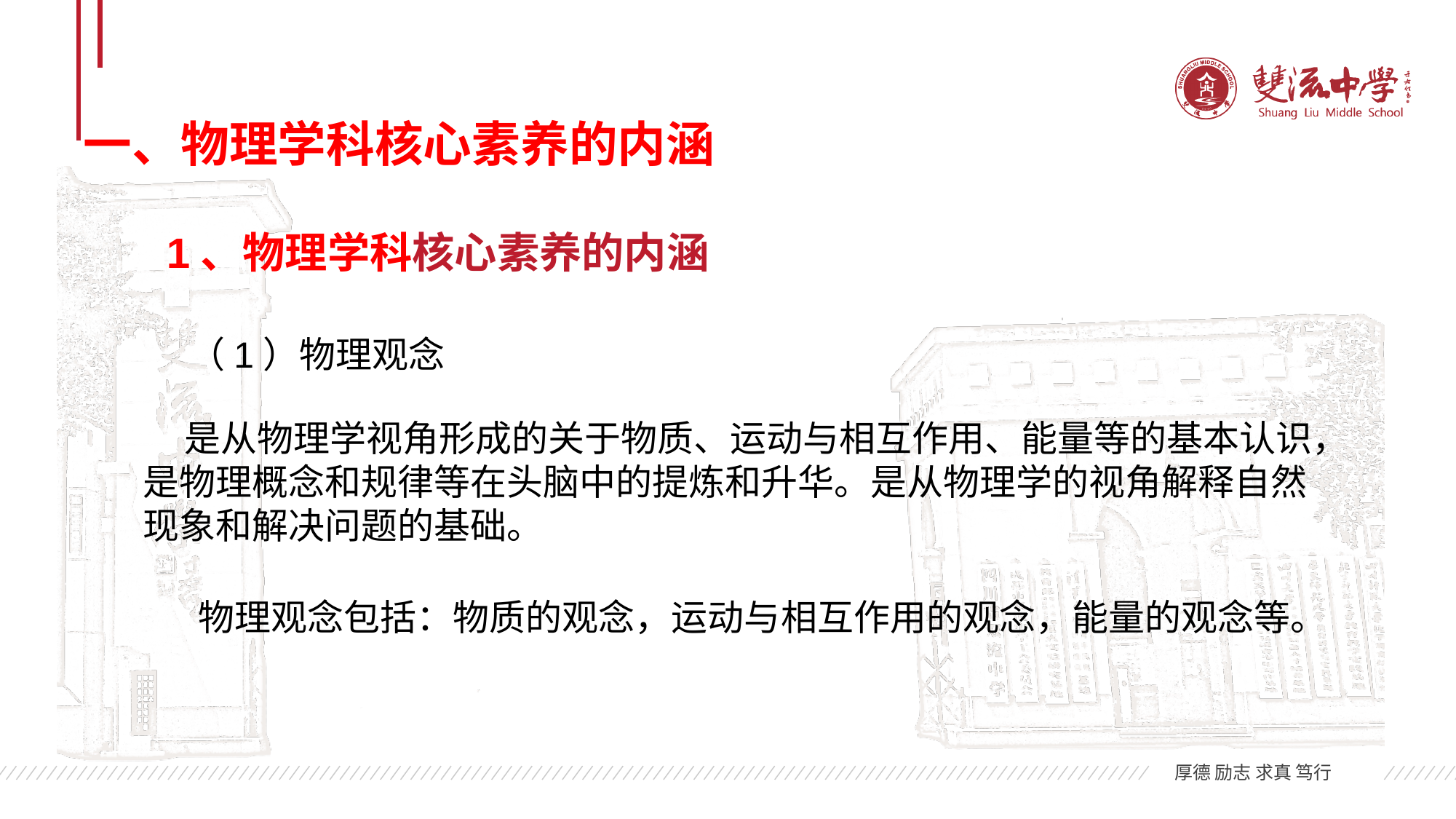

一、物理学科核心素养的内涵
1、物理学科核心素养的内涵
（1）物理观念
    是从物理学视角形成的关于物质、运动与相互作用、能量等的基本认识，
是物理概念和规律等在头脑中的提炼和升华。是从物理学的视角解释自然
现象和解决问题的基础。
物理观念包括：物质的观念，运动与相互作用的观念，能量的观念等。